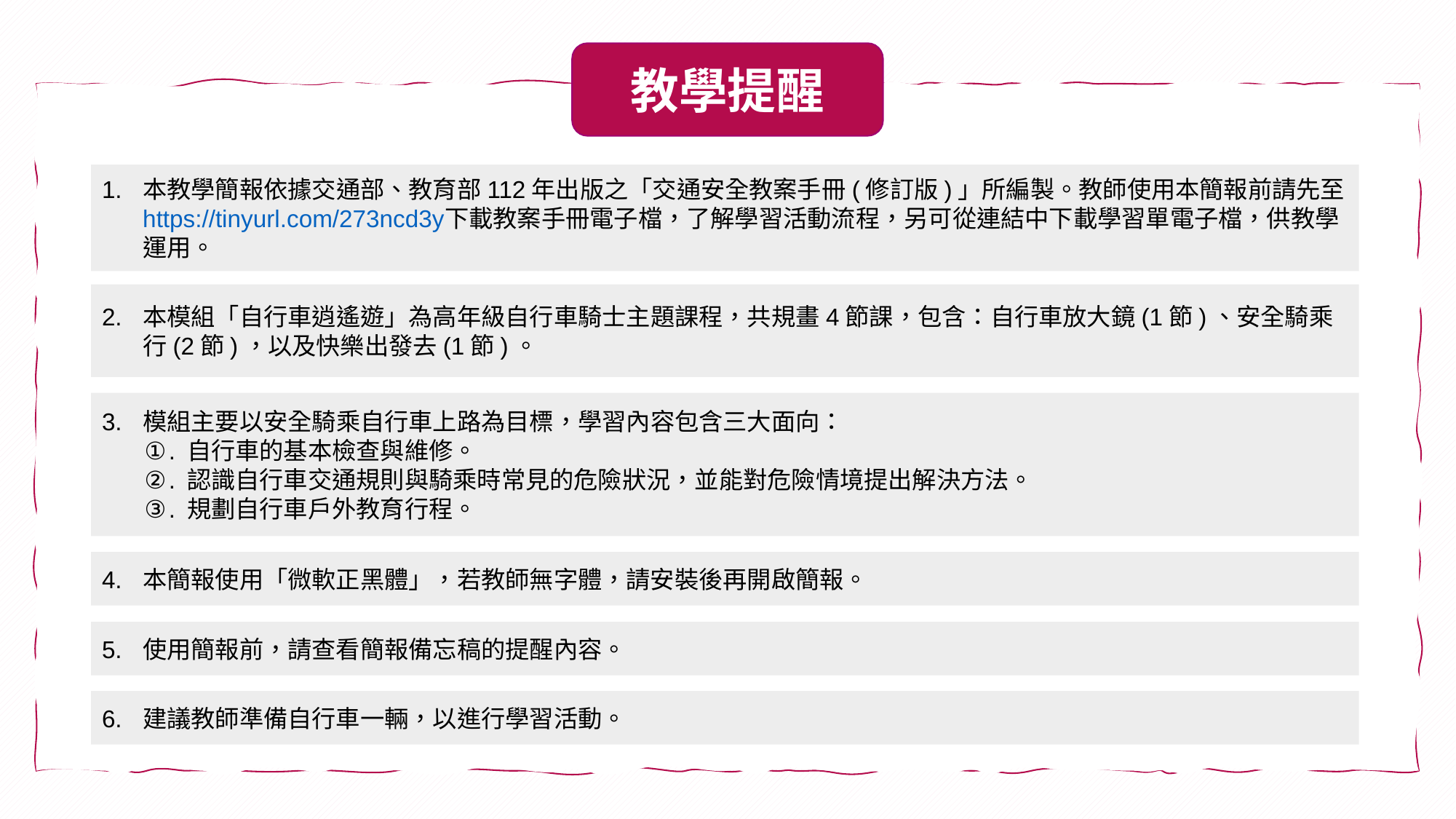

教學提醒

本教學簡報依據交通部、教育部112年出版之「交通安全教案手冊(修訂版)」所編製。教師使用本簡報前請先至https://tinyurl.com/273ncd3y下載教案手冊電子檔，了解學習活動流程，另可從連結中下載學習單電子檔，供教學運用。
本模組「自行車逍遙遊」為高年級自行車騎士主題課程，共規畫4節課，包含：自行車放大鏡(1節)、安全騎乘行(2節)，以及快樂出發去(1節)。
模組主要以安全騎乘自行車上路為目標，學習內容包含三大面向：
自行車的基本檢查與維修。
認識自行車交通規則與騎乘時常見的危險狀況，並能對危險情境提出解決方法。
規劃自行車戶外教育行程。
本簡報使用「微軟正黑體」，若教師無字體，請安裝後再開啟簡報。
使用簡報前，請查看簡報備忘稿的提醒內容。
建議教師準備自行車一輛，以進行學習活動。